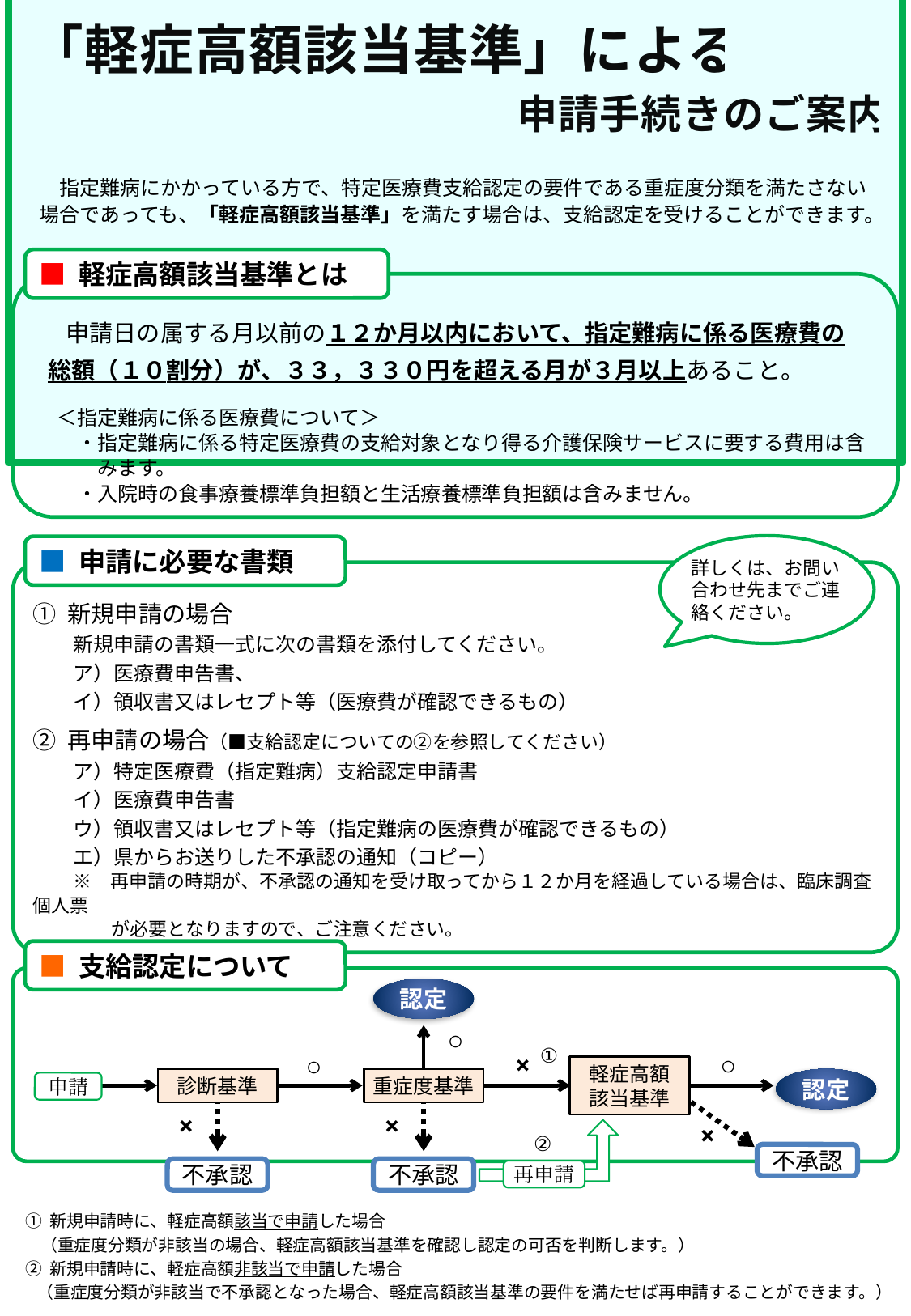

「軽症高額該当基準」による
申請手続きのご案内
　指定難病にかかっている方で、特定医療費支給認定の要件である重症度分類を満たさない場合であっても、「軽症高額該当基準」を満たす場合は、支給認定を受けることができます。
■ 軽症高額該当基準とは
　 申請日の属する月以前の１２か月以内において、指定難病に係る医療費の
 総額（１０割分）が、３３，３３０円を超える月が３月以上あること。

　＜指定難病に係る医療費について＞
　　・指定難病に係る特定医療費の支給対象となり得る介護保険サービスに要する費用は含
　　　みます。
　　・入院時の食事療養標準負担額と生活療養標準負担額は含みません。
■ 申請に必要な書類
詳しくは、お問い合わせ先までご連絡ください。
① 新規申請の場合
　　新規申請の書類一式に次の書類を添付してください。
　　ア）医療費申告書、
　　イ）領収書又はレセプト等（医療費が確認できるもの）

② 再申請の場合（■支給認定についての②を参照してください）
　　ア）特定医療費（指定難病）支給認定申請書
　　イ）医療費申告書
　　ウ）領収書又はレセプト等（指定難病の医療費が確認できるもの）
　　エ）県からお送りした不承認の通知（コピー）
　　※　再申請の時期が、不承認の通知を受け取ってから１２か月を経過している場合は、臨床調査個人票
　　　　 が必要となりますので、ご注意ください。
■ 支給認定について

認定
○
①
×
○
○
軽症高額
該当基準
診断基準
重症度基準
認定
申請
×
×
×

②
不承認
再申請
不承認
不承認
① 新規申請時に、軽症高額該当で申請した場合
   （重症度分類が非該当の場合、軽症高額該当基準を確認し認定の可否を判断します。）
② 新規申請時に、軽症高額非該当で申請した場合
  （重症度分類が非該当で不承認となった場合、軽症高額該当基準の要件を満たせば再申請することができます。）